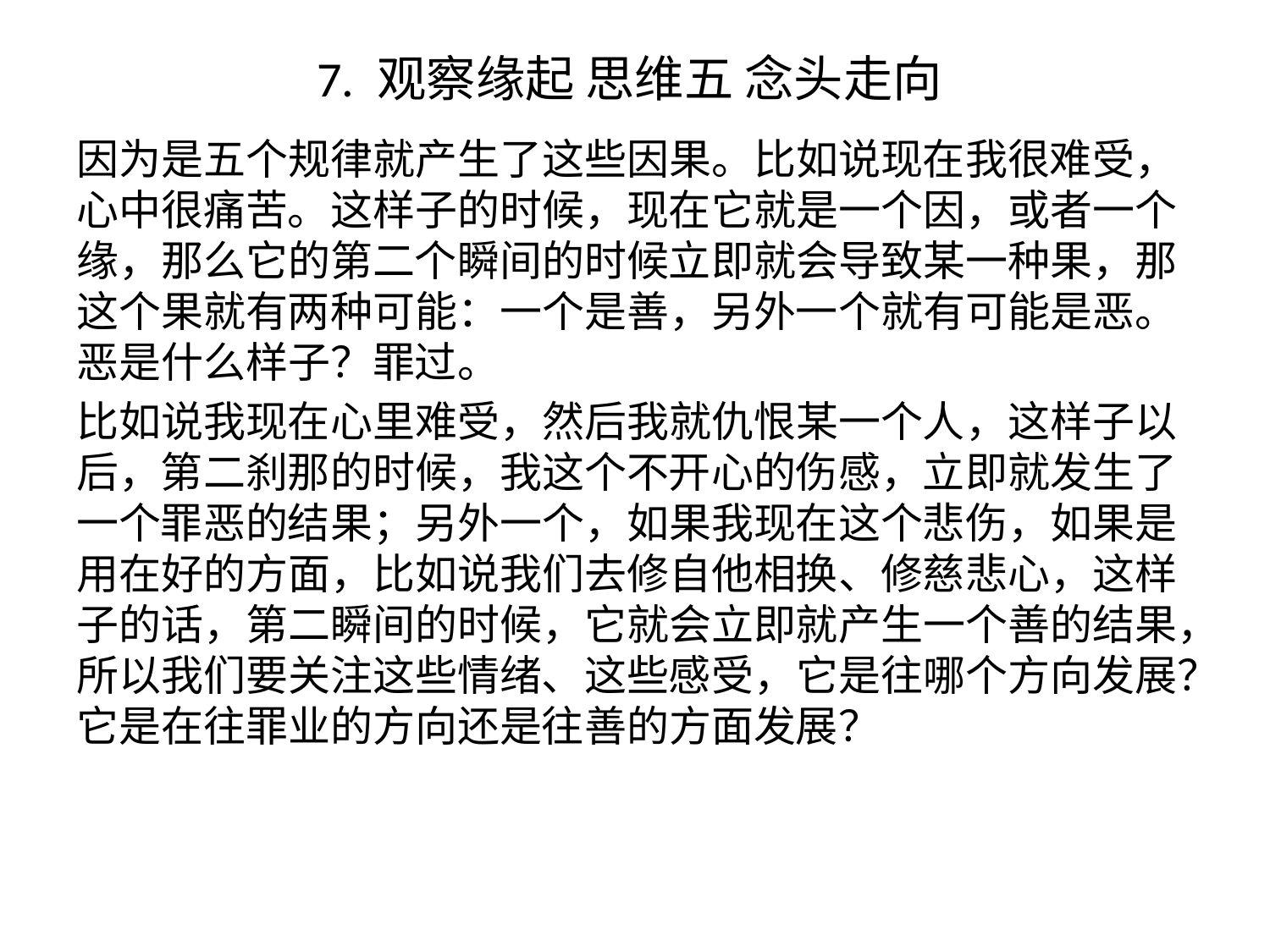

# 7. 观察缘起 思维五 念头走向
因为是五个规律就产生了这些因果。比如说现在我很难受，心中很痛苦。这样子的时候，现在它就是一个因，或者一个缘，那么它的第二个瞬间的时候立即就会导致某一种果，那这个果就有两种可能：一个是善，另外一个就有可能是恶。恶是什么样子？罪过。
比如说我现在心里难受，然后我就仇恨某一个人，这样子以后，第二刹那的时候，我这个不开心的伤感，立即就发生了一个罪恶的结果；另外一个，如果我现在这个悲伤，如果是用在好的方面，比如说我们去修自他相换、修慈悲心，这样子的话，第二瞬间的时候，它就会立即就产生一个善的结果，所以我们要关注这些情绪、这些感受，它是往哪个方向发展？它是在往罪业的方向还是往善的方面发展？